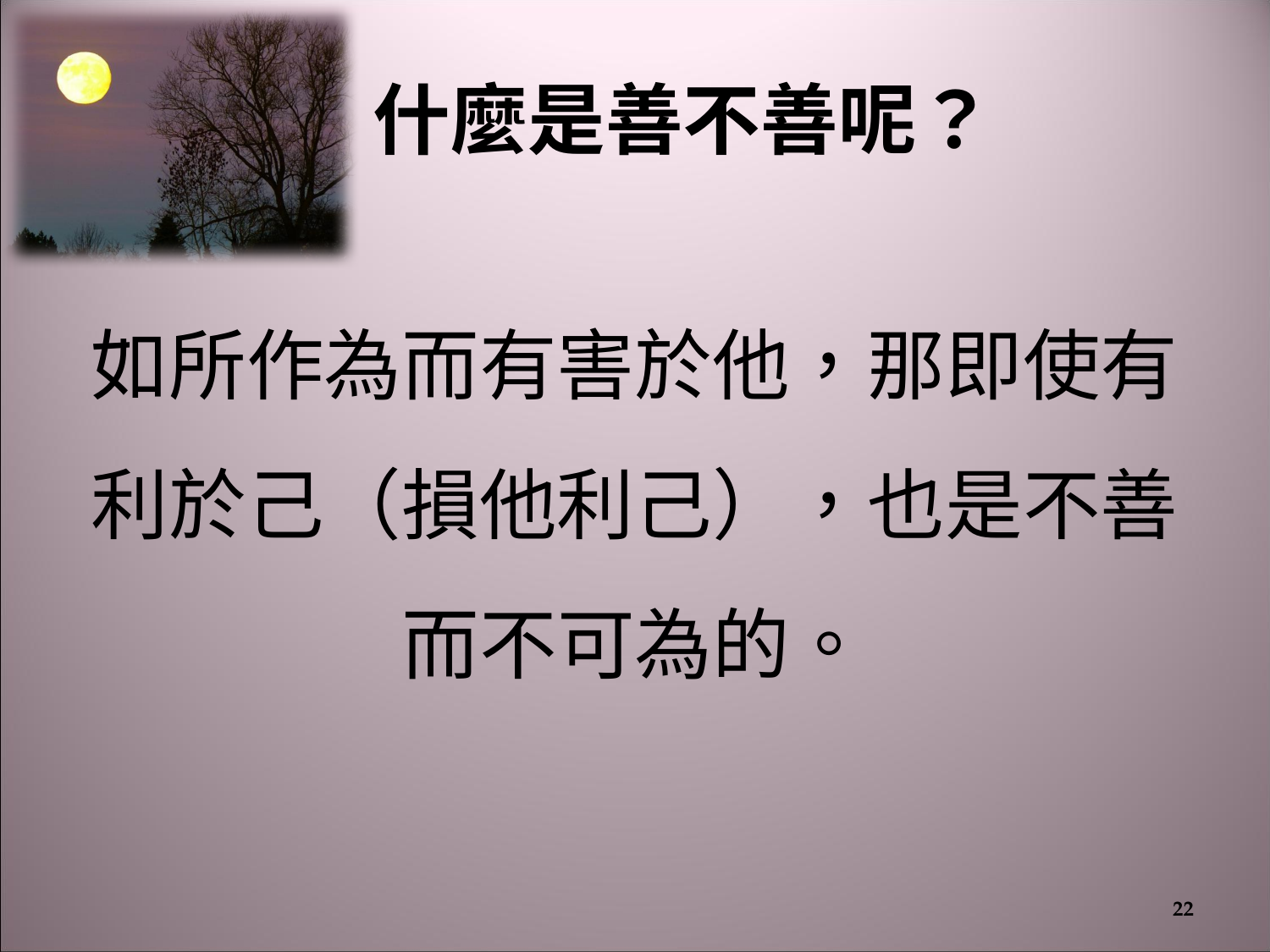

# 什麼是善不善呢？
如所作為而有害於他，那即使有利於己（損他利己），也是不善而不可為的。
22